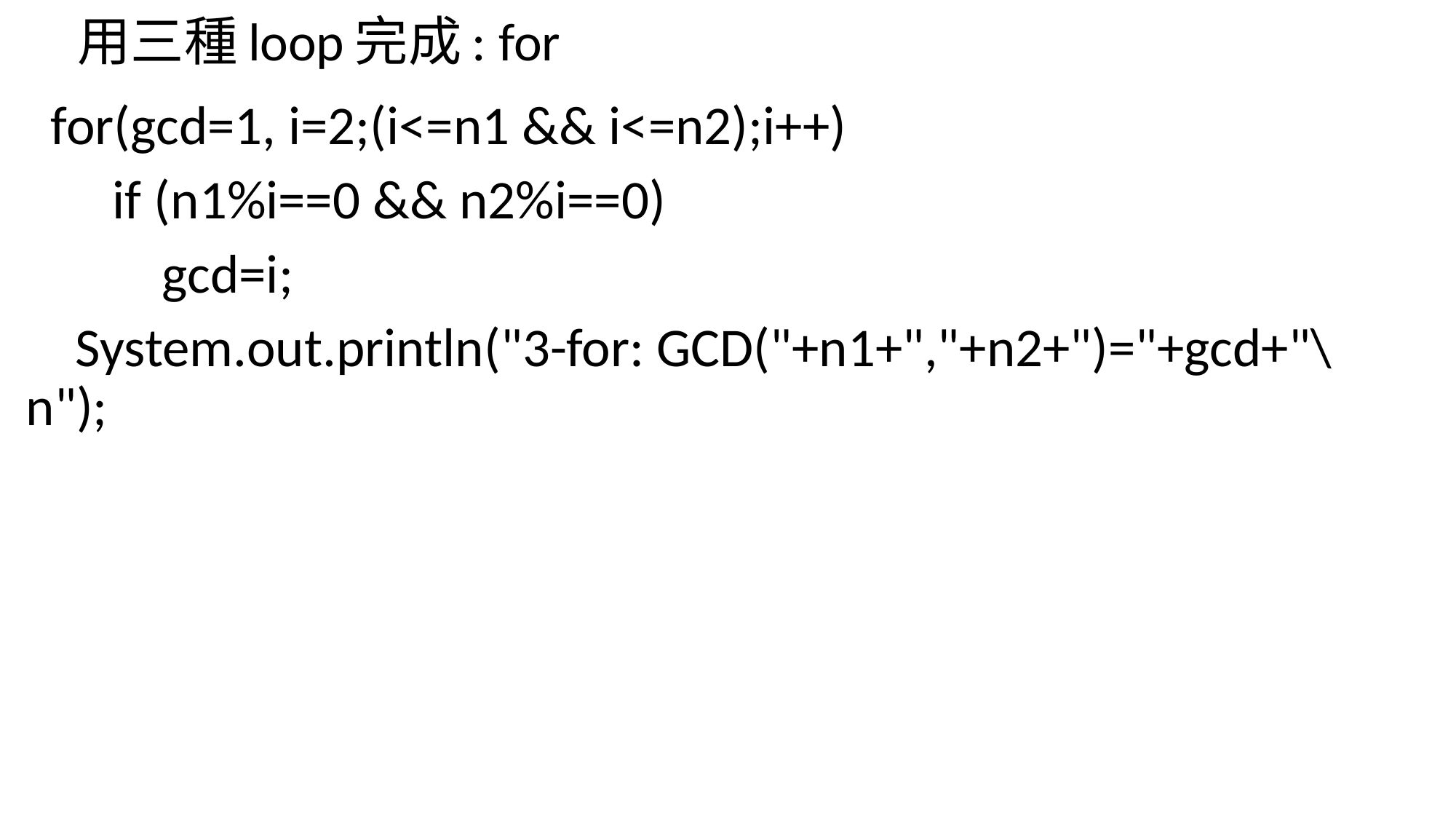

# 用三種loop完成: for
  for(gcd=1, i=2;(i<=n1 && i<=n2);i++)
       if (n1%i==0 && n2%i==0)
           gcd=i;
    System.out.println("3-for: GCD("+n1+","+n2+")="+gcd+"\n");